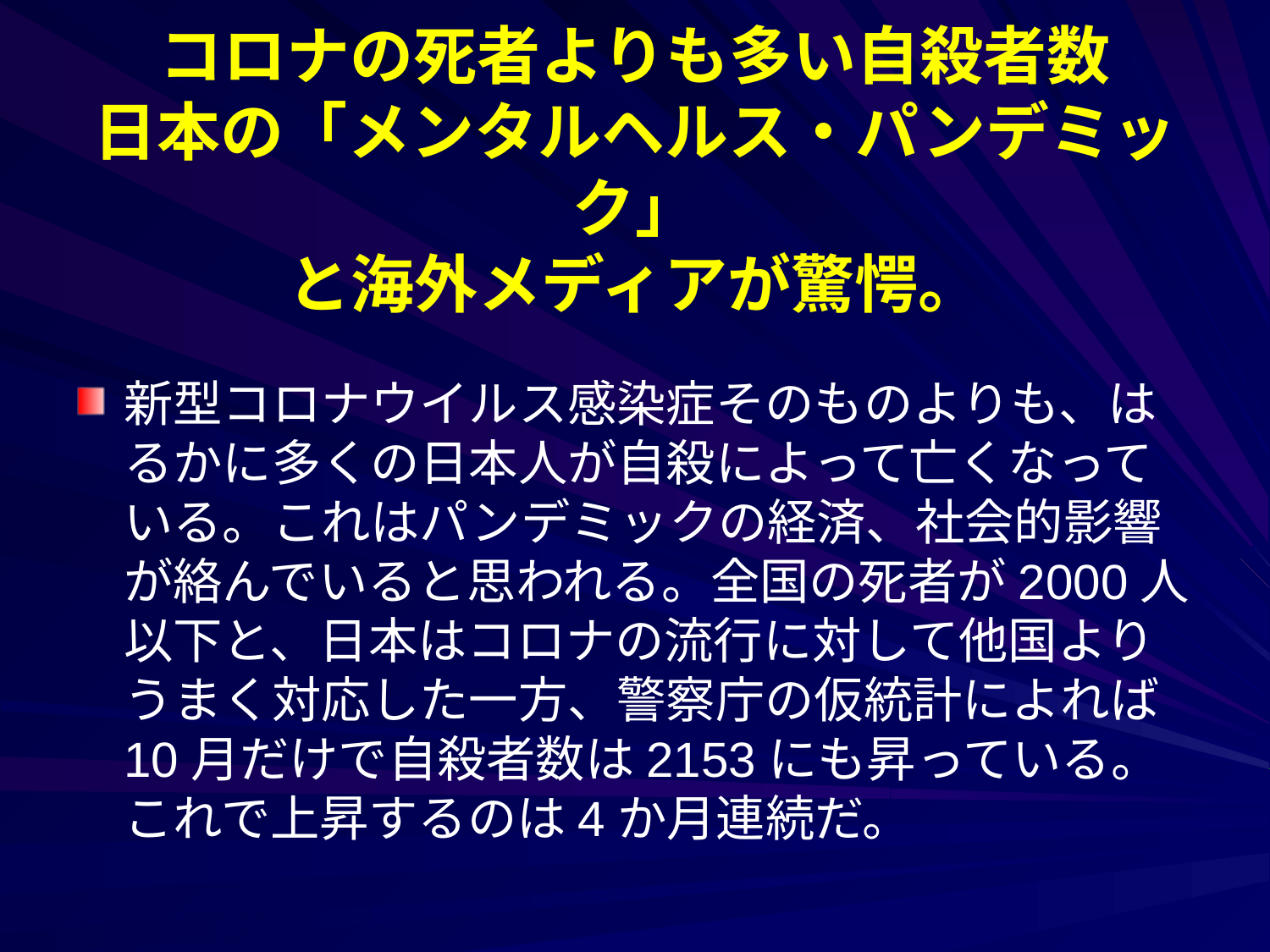

# コロナの死者よりも多い自殺者数 日本の「メンタルヘルス・パンデミック」 と海外メディアが驚愕。
新型コロナウイルス感染症そのものよりも、はるかに多くの日本人が自殺によって亡くなっている。これはパンデミックの経済、社会的影響が絡んでいると思われる。全国の死者が2000人以下と、日本はコロナの流行に対して他国よりうまく対応した一方、警察庁の仮統計によれば10月だけで自殺者数は2153にも昇っている。これで上昇するのは4か月連続だ。